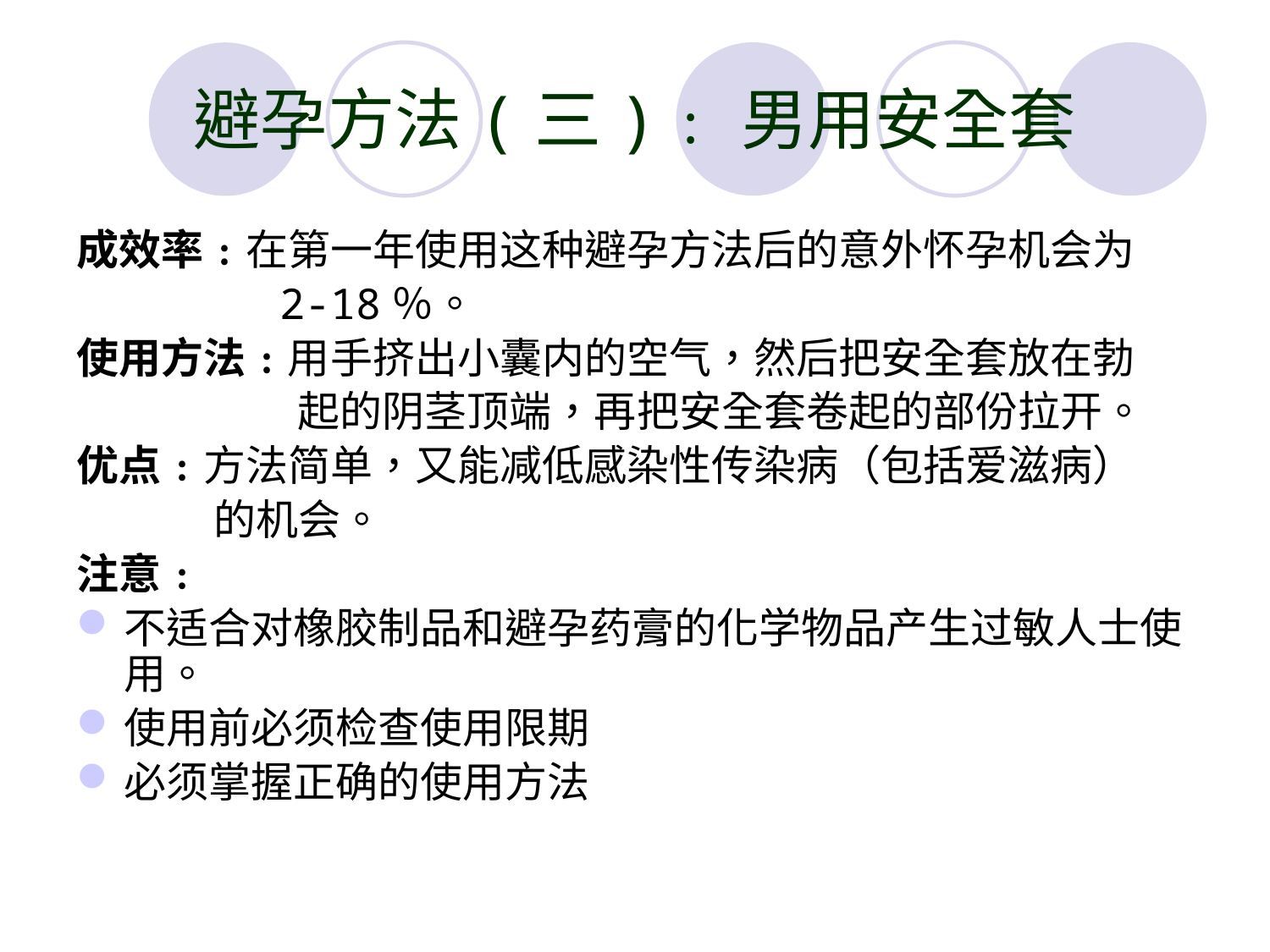

# 避孕方法(三)﹕男用安全套
成效率﹕在第一年使用这种避孕方法后的意外怀孕机会为
        2-18％。
使用方法﹕用手挤出小囊内的空气，然后把安全套放在勃
          起的阴茎顶端，再把安全套卷起的部份拉开。
优点﹕方法简单，又能减低感染性传染病（包括爱滋病）
      的机会。
注意﹕
不适合对橡胶制品和避孕药膏的化学物品产生过敏人士使用。
使用前必须检查使用限期
必须掌握正确的使用方法